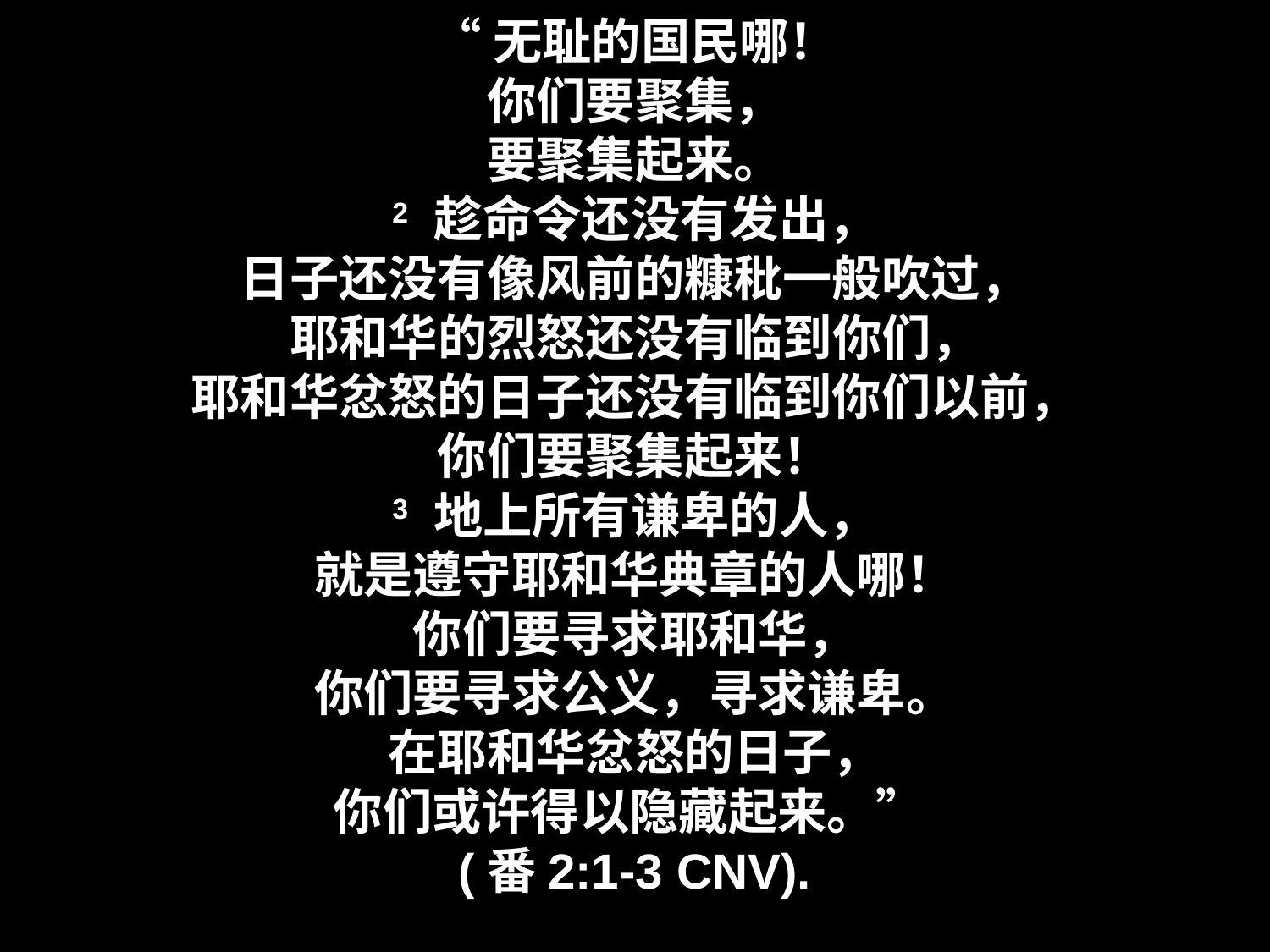

# “无耻的国民哪！ 你们要聚集， 要聚集起来。 2 趁命令还没有发出， 日子还没有像风前的糠秕一般吹过， 耶和华的烈怒还没有临到你们， 耶和华忿怒的日子还没有临到你们以前， 你们要聚集起来！ 3 地上所有谦卑的人， 就是遵守耶和华典章的人哪！ 你们要寻求耶和华， 你们要寻求公义，寻求谦卑。 在耶和华忿怒的日子， 你们或许得以隐藏起来。” (番2:1-3 CNV).